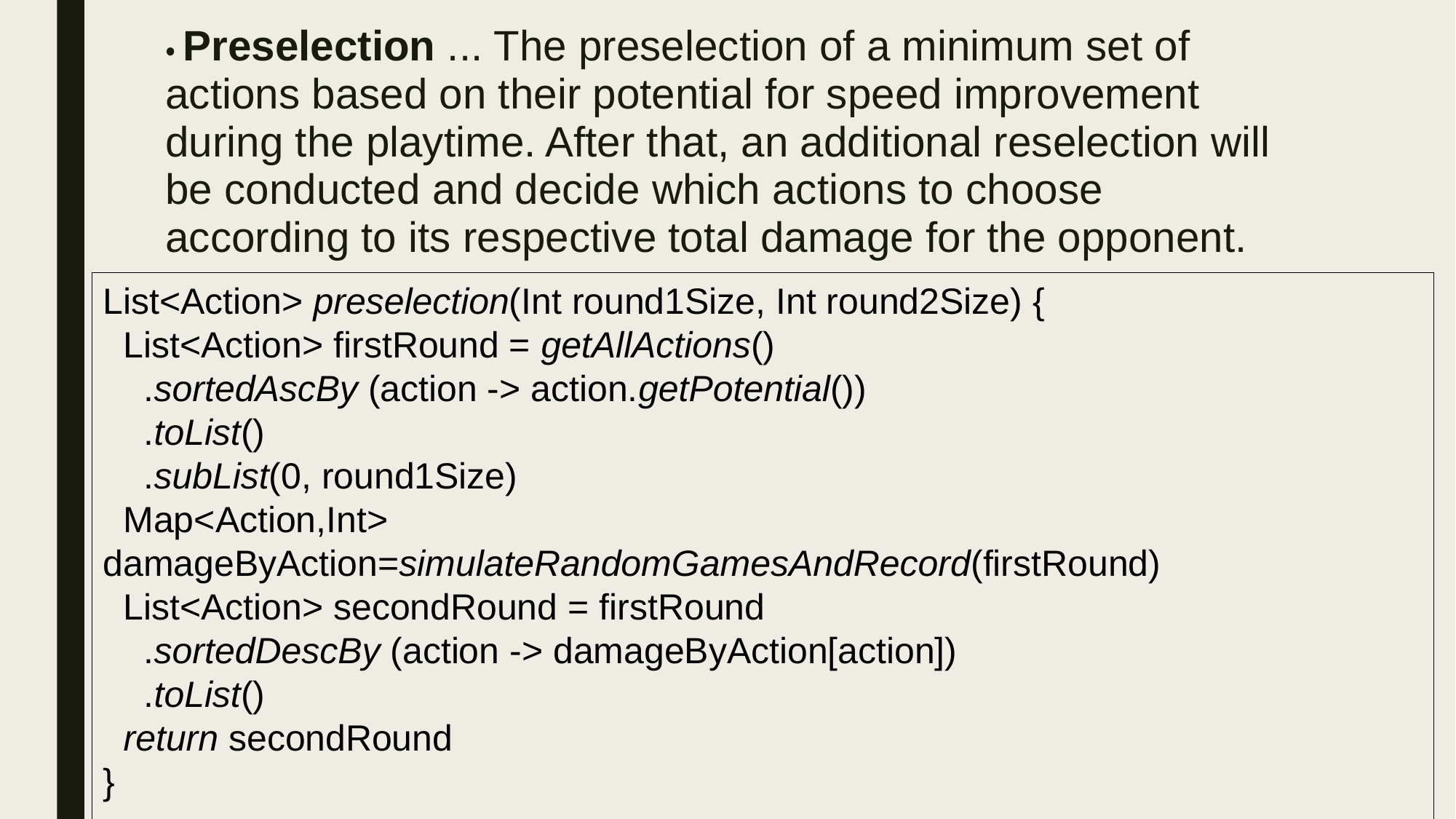

・Preselection ... The preselection of a minimum set of actions based on their potential for speed improvement during the playtime. After that, an additional reselection will be conducted and decide which actions to choose according to its respective total damage for the opponent.
List<Action> preselection(Int round1Size, Int round2Size) {
  List<Action> firstRound = getAllActions()
    .sortedAscBy (action -> action.getPotential())
    .toList()
    .subList(0, round1Size)
  Map<Action,Int> damageByAction=simulateRandomGamesAndRecord(firstRound)
  List<Action> secondRound = firstRound
    .sortedDescBy (action -> damageByAction[action])
    .toList()
  return secondRound
}